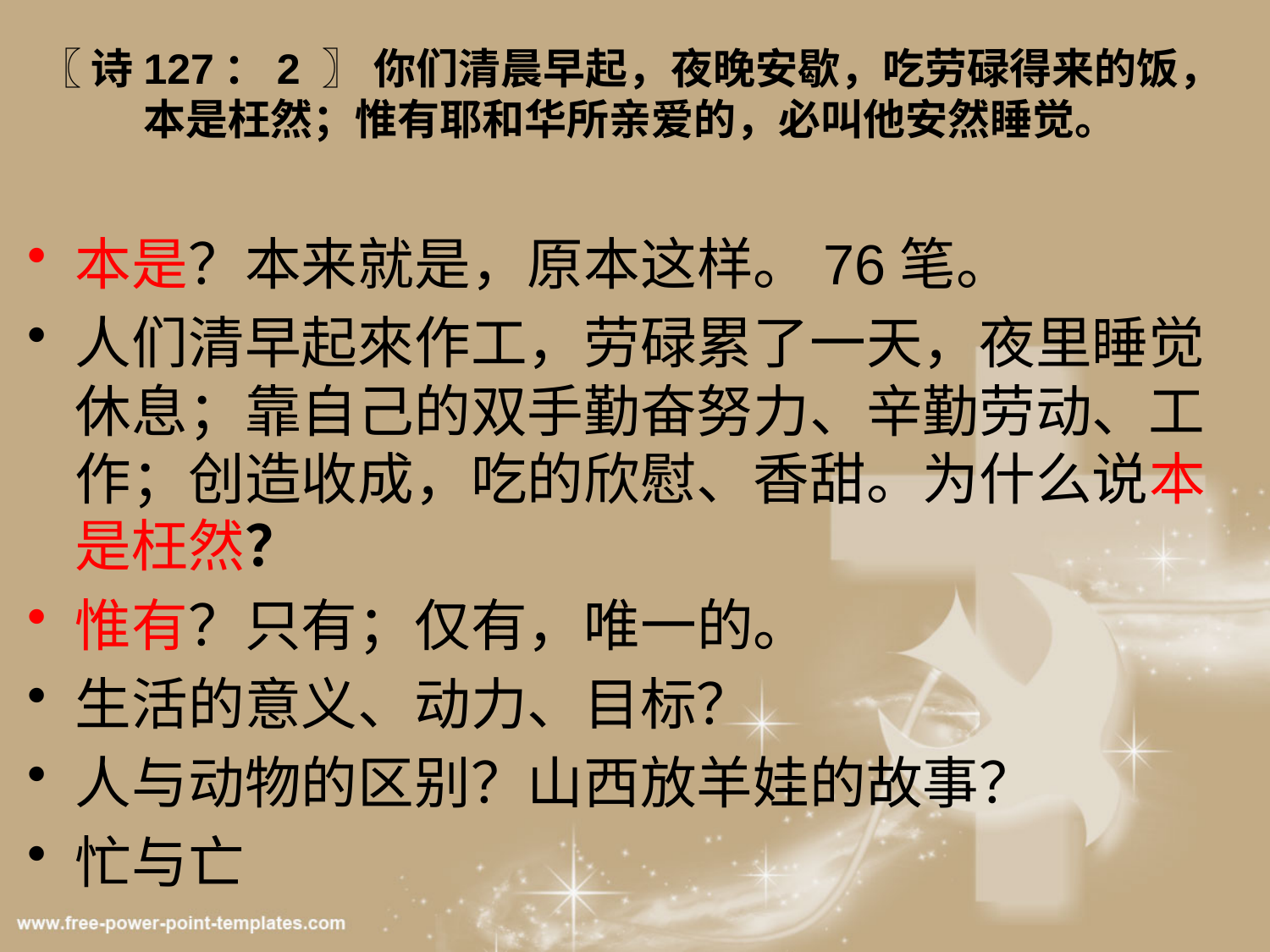

# 〖 诗127：2 〗 你们清晨早起，夜晚安歇，吃劳碌得来的饭，本是枉然；惟有耶和华所亲爱的，必叫他安然睡觉。
本是？本来就是，原本这样。76笔。
人们清早起來作工，劳碌累了一天，夜里睡觉休息；靠自己的双手勤奋努力、辛勤劳动、工作；创造收成，吃的欣慰、香甜。为什么说本是枉然？
惟有？只有；仅有，唯一的。
生活的意义、动力、目标？
人与动物的区别？山西放羊娃的故事？
忙与亡